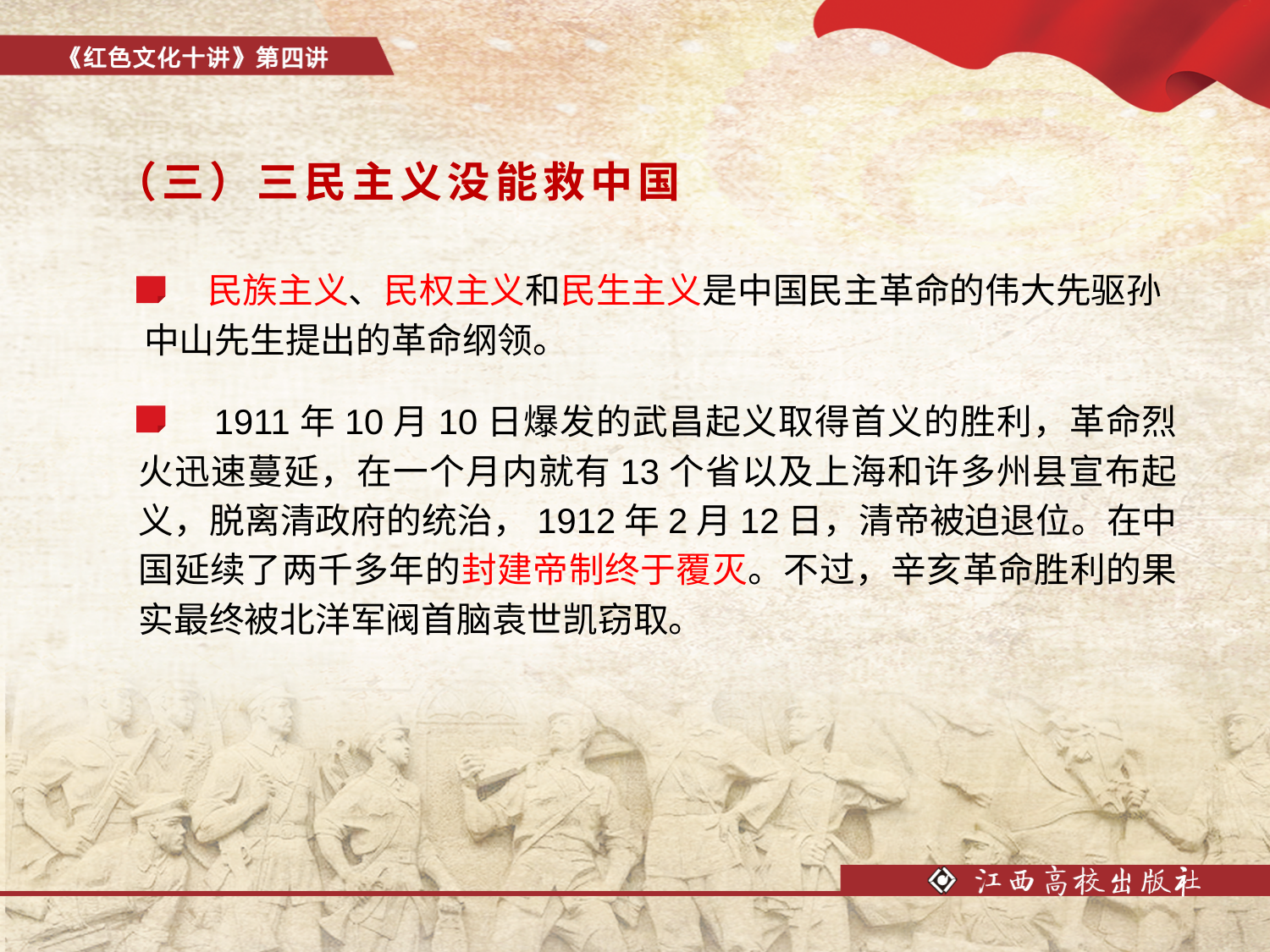

（三）三民主义没能救中国
       民族主义、民权主义和民生主义是中国民主革命的伟大先驱孙中山先生提出的革命纲领。

       1911年10月10日爆发的武昌起义取得首义的胜利，革命烈火迅速蔓延，在一个月内就有13个省以及上海和许多州县宣布起义，脱离清政府的统治，1912年2月12日，清帝被迫退位。在中国延续了两千多年的封建帝制终于覆灭。不过，辛亥革命胜利的果实最终被北洋军阀首脑袁世凯窃取。